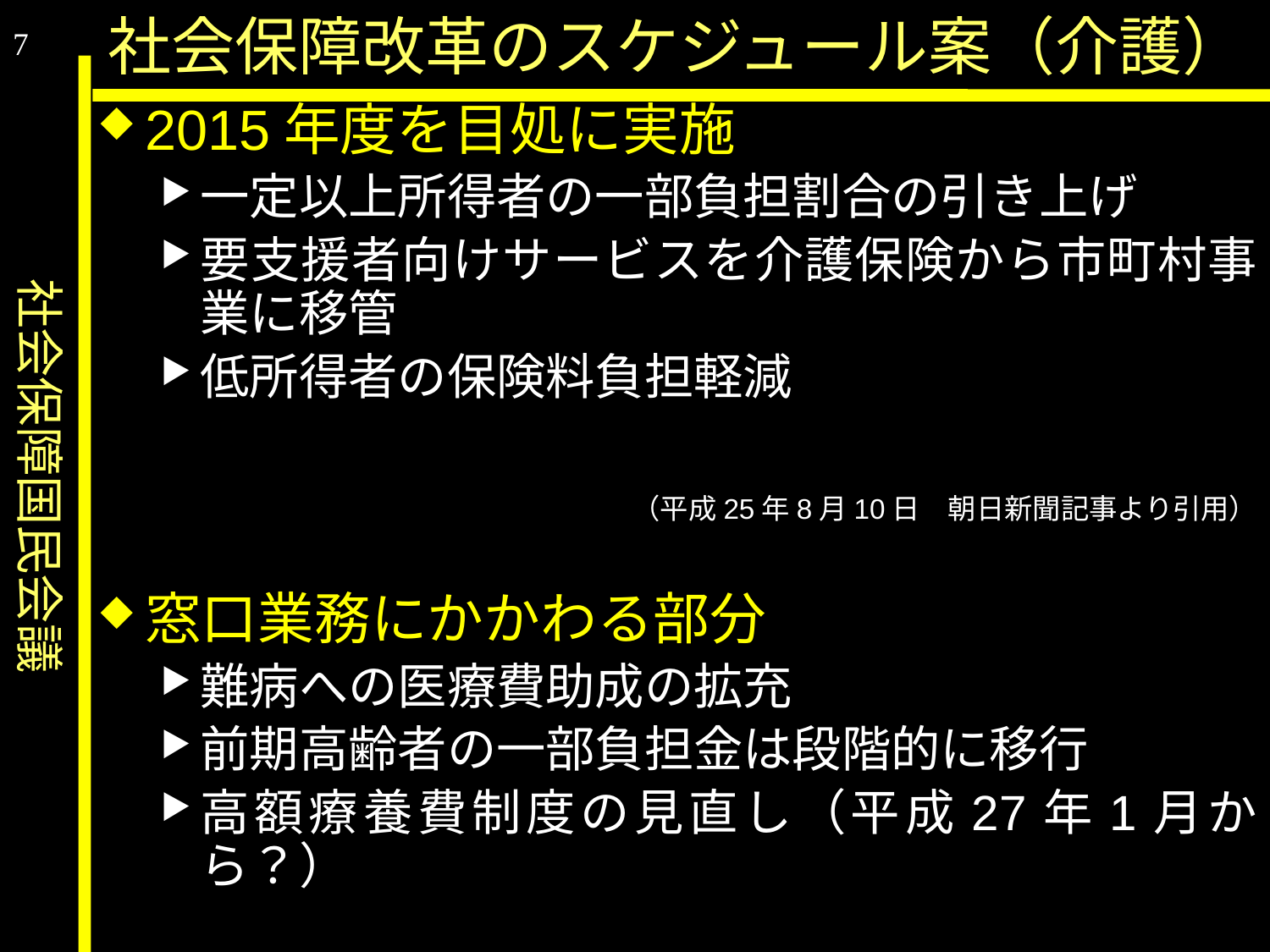

社会保障国民会議
社会保障改革のスケジュール案（介護）
7

2015年度を目処に実施
一定以上所得者の一部負担割合の引き上げ
要支援者向けサービスを介護保険から市町村事業に移管
低所得者の保険料負担軽減

（平成25年8月10日　朝日新聞記事より引用）

窓口業務にかかわる部分
難病への医療費助成の拡充
前期高齢者の一部負担金は段階的に移行
高額療養費制度の見直し（平成27年1月から？）